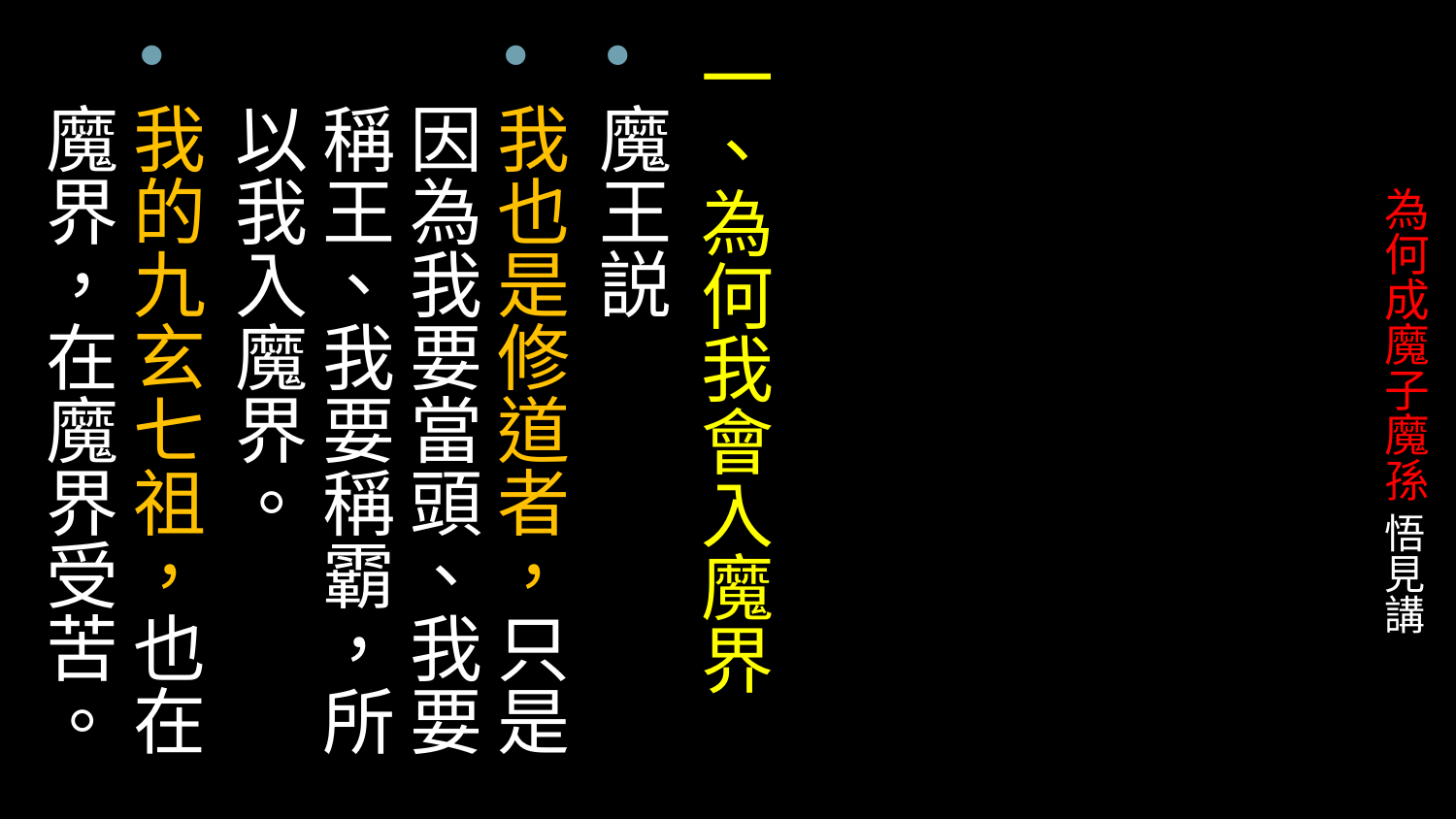

一、為何我會入魔界
魔王説
我也是修道者，只是因為我要當頭、我要稱王、我要稱霸，所以我入魔界。
我的九玄七祖，也在魔界，在魔界受苦。
# 為何成魔子魔孫 悟見講